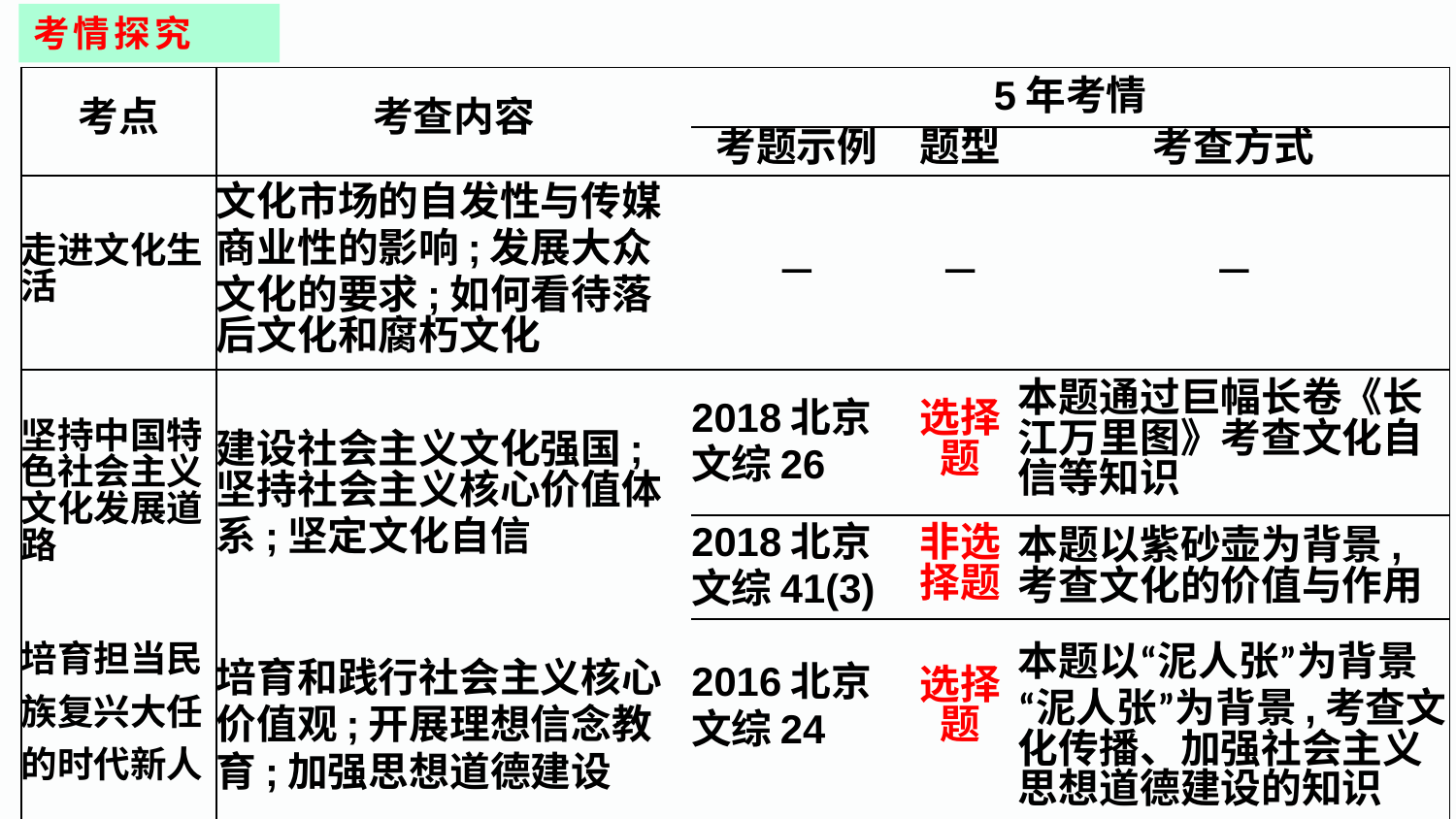

# 考情探究
| 考点 | 考查内容 | 5年考情 |  |  |
| --- | --- | --- | --- | --- |
|  |  | 考题示例 | 题型 | 考查方式 |
| 走进文化生活 | 文化市场的自发性与传媒商业性的影响;发展大众文化的要求;如何看待落后文化和腐朽文化 | — | — | — |
| 坚持中国特色社会主义文化发展道路 | 建设社会主义文化强国;坚持社会主义核心价值体系;坚定文化自信 | 2018北京文综26 | 选择题 | 本题通过巨幅长卷《长江万里图》考查文化自信等知识 |
|  |  | 2018北京文综41(3) | 非选择题 | 本题以紫砂壶为背景,考查文化的价值与作用 |
| 培育担当民族复兴大任的时代新人 | 培育和践行社会主义核心价值观;开展理想信念教育;加强思想道德建设 | 2016北京文综24 | 选择题 | 本题以“泥人张”为背景“泥人张”为背景,考查文化传播、加强社会主义思想道德建设的知识 |